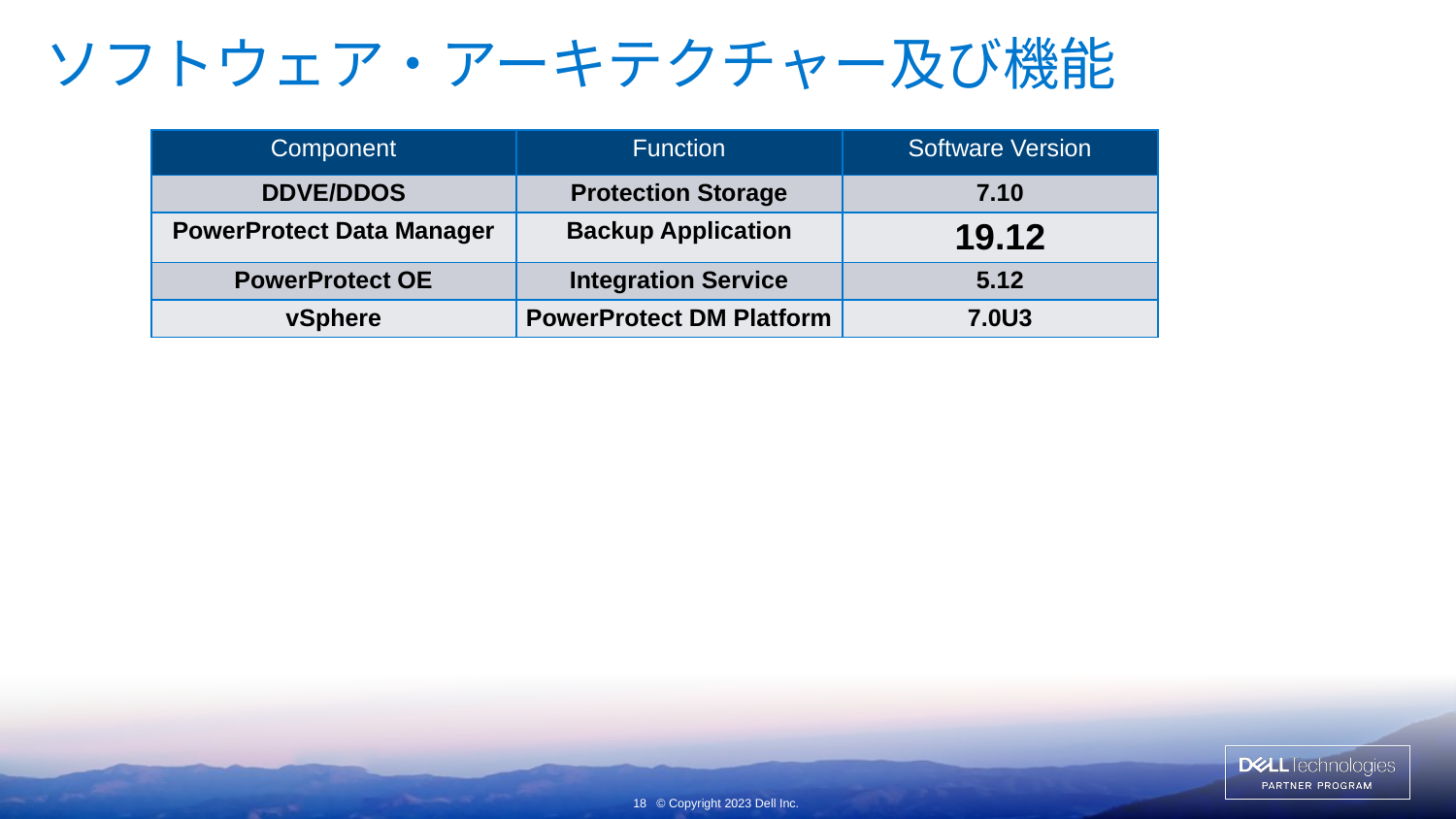

# ソフトウェア・アーキテクチャー及び機能
| Component | Function | Software Version |
| --- | --- | --- |
| DDVE/DDOS | Protection Storage | 7.10 |
| PowerProtect Data Manager | Backup Application | 19.12 |
| PowerProtect OE | Integration Service | 5.12 |
| vSphere | PowerProtect DM Platform | 7.0U3 |